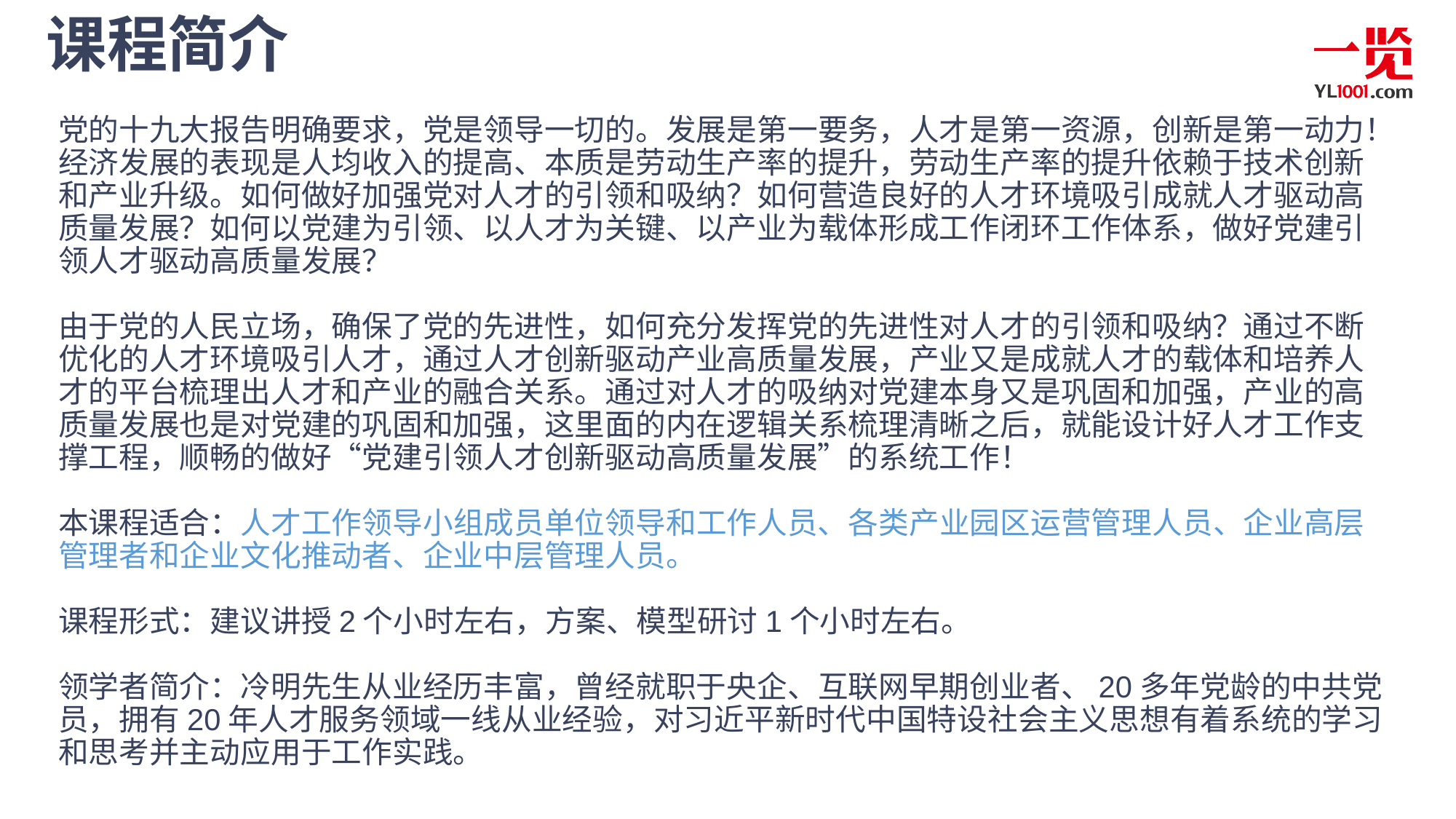

课程简介
党的十九大报告明确要求，党是领导一切的。发展是第一要务，人才是第一资源，创新是第一动力！经济发展的表现是人均收入的提高、本质是劳动生产率的提升，劳动生产率的提升依赖于技术创新和产业升级。如何做好加强党对人才的引领和吸纳？如何营造良好的人才环境吸引成就人才驱动高质量发展？如何以党建为引领、以人才为关键、以产业为载体形成工作闭环工作体系，做好党建引领人才驱动高质量发展？

由于党的人民立场，确保了党的先进性，如何充分发挥党的先进性对人才的引领和吸纳？通过不断优化的人才环境吸引人才，通过人才创新驱动产业高质量发展，产业又是成就人才的载体和培养人才的平台梳理出人才和产业的融合关系。通过对人才的吸纳对党建本身又是巩固和加强，产业的高质量发展也是对党建的巩固和加强，这里面的内在逻辑关系梳理清晰之后，就能设计好人才工作支撑工程，顺畅的做好“党建引领人才创新驱动高质量发展”的系统工作！

本课程适合：人才工作领导小组成员单位领导和工作人员、各类产业园区运营管理人员、企业高层管理者和企业文化推动者、企业中层管理人员。

课程形式：建议讲授2个小时左右，方案、模型研讨1个小时左右。

领学者简介：冷明先生从业经历丰富，曾经就职于央企、互联网早期创业者、20多年党龄的中共党员，拥有20年人才服务领域一线从业经验，对习近平新时代中国特设社会主义思想有着系统的学习和思考并主动应用于工作实践。